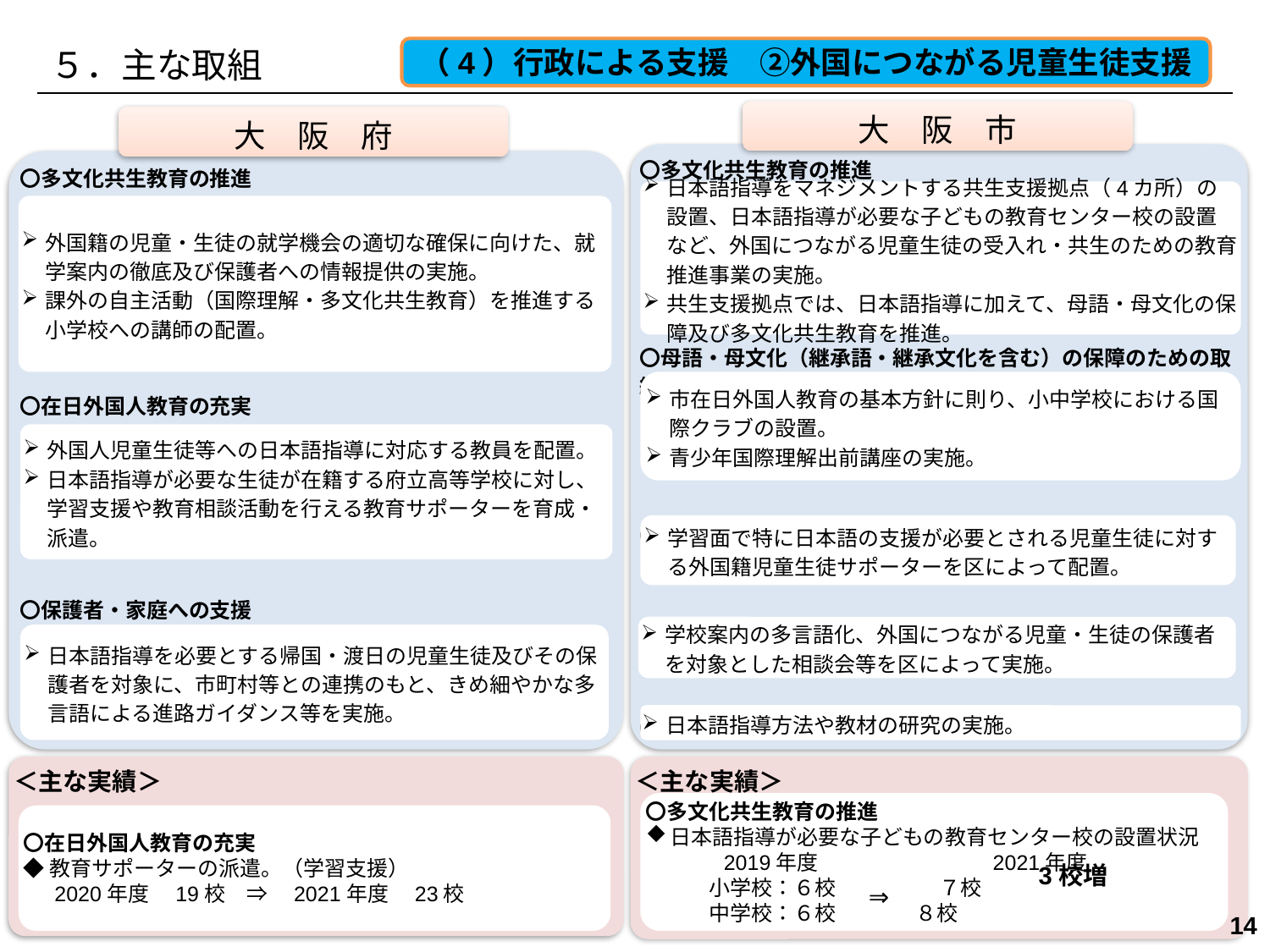

５．主な取組
（4）行政による支援　②外国につながる児童生徒支援
大　阪　市
大　阪　府
〇多文化共生教育の推進

〇母語・母文化（継承語・継承文化を含む）の保障のための取組

〇日本語指導などの学習支援の充実

〇保護者・家庭への支援

〇中学校夜間学級

〇多文化共生教育の推進

〇在日外国人教育の充実

〇保護者・家庭への支援

日本語指導をマネジメントする共生支援拠点（4カ所）の設置、日本語指導が必要な子どもの教育センター校の設置など、外国につながる児童生徒の受入れ・共生のための教育推進事業の実施。
共生支援拠点では、日本語指導に加えて、母語・母文化の保障及び多文化共生教育を推進。
外国籍の児童・生徒の就学機会の適切な確保に向けた、就学案内の徹底及び保護者への情報提供の実施。
課外の自主活動（国際理解・多文化共生教育）を推進する小学校への講師の配置。
市在日外国人教育の基本方針に則り、小中学校における国際クラブの設置。
青少年国際理解出前講座の実施。
外国人児童生徒等への日本語指導に対応する教員を配置。
日本語指導が必要な生徒が在籍する府立高等学校に対し、学習支援や教育相談活動を行える教育サポーターを育成・派遣。
学習面で特に日本語の支援が必要とされる児童生徒に対する外国籍児童生徒サポーターを区によって配置。
学校案内の多言語化、外国につながる児童・生徒の保護者を対象とした相談会等を区によって実施。
日本語指導を必要とする帰国・渡日の児童生徒及びその保護者を対象に、市町村等との連携のもと、きめ細やかな多言語による進路ガイダンス等を実施。
日本語指導方法や教材の研究の実施。
＜主な実績＞
＜主な実績＞
〇多文化共生教育の推進
日本語指導が必要な子どもの教育センター校の設置状況
　　　  2019年度　　　　　　　　2021年度
　　　小学校：６校　        　     ７校
　　　中学校：６校                 ８校
〇在日外国人教育の充実
◆教育サポーターの派遣。（学習支援）
　 2020年度　19校　⇒　2021年度　23校
3校増
⇒
14